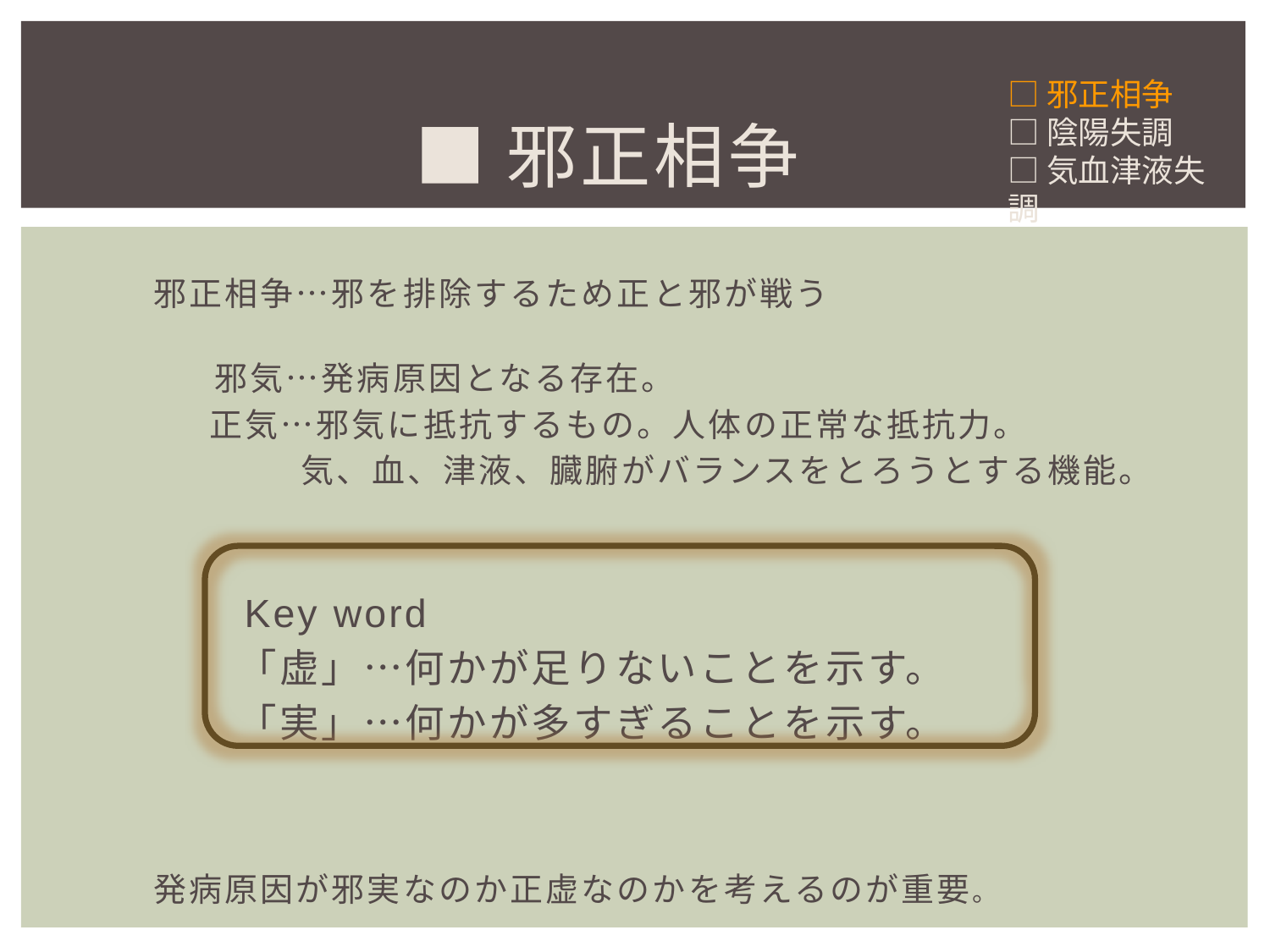

□邪正相争
□陰陽失調
□気血津液失調
# ■邪正相争
邪正相争…邪を排除するため正と邪が戦う

　　邪気…発病原因となる存在。
　  正気…邪気に抵抗するもの。人体の正常な抵抗力。
　　　    気、血、津液、臓腑がバランスをとろうとする機能。

　　Key word
　　「虚」…何かが足りないことを示す。
　　「実」…何かが多すぎることを示す。

発病原因が邪実なのか正虚なのかを考えるのが重要。